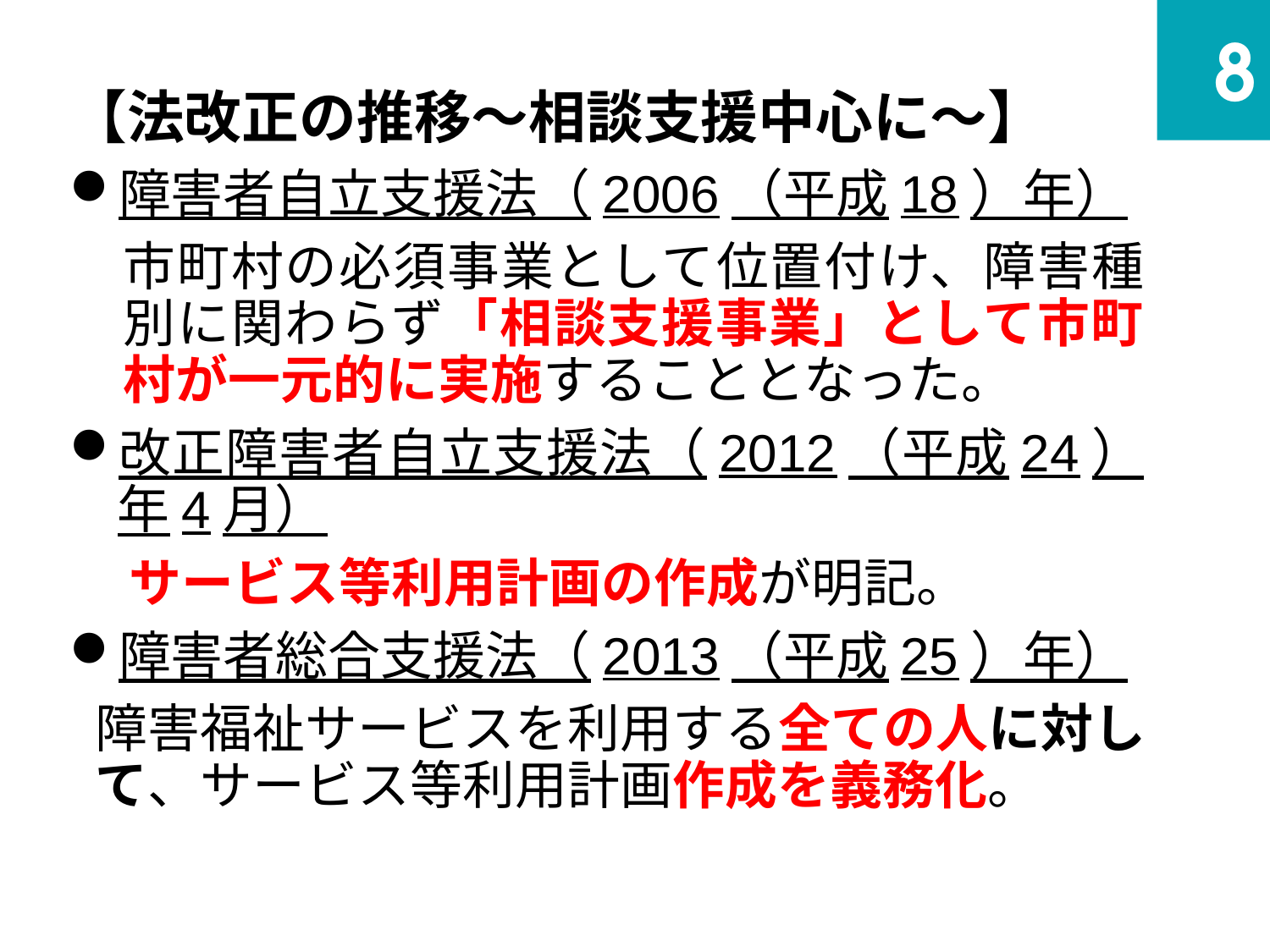

8
【法改正の推移～相談支援中心に～】
障害者自立支援法（2006（平成18）年）
市町村の必須事業として位置付け、障害種別に関わらず「相談支援事業」として市町村が一元的に実施することとなった。
改正障害者自立支援法（2012（平成24）年4月）
サービス等利用計画の作成が明記。
障害者総合支援法（2013（平成25）年）
障害福祉サービスを利用する全ての人に対して、サービス等利用計画作成を義務化。